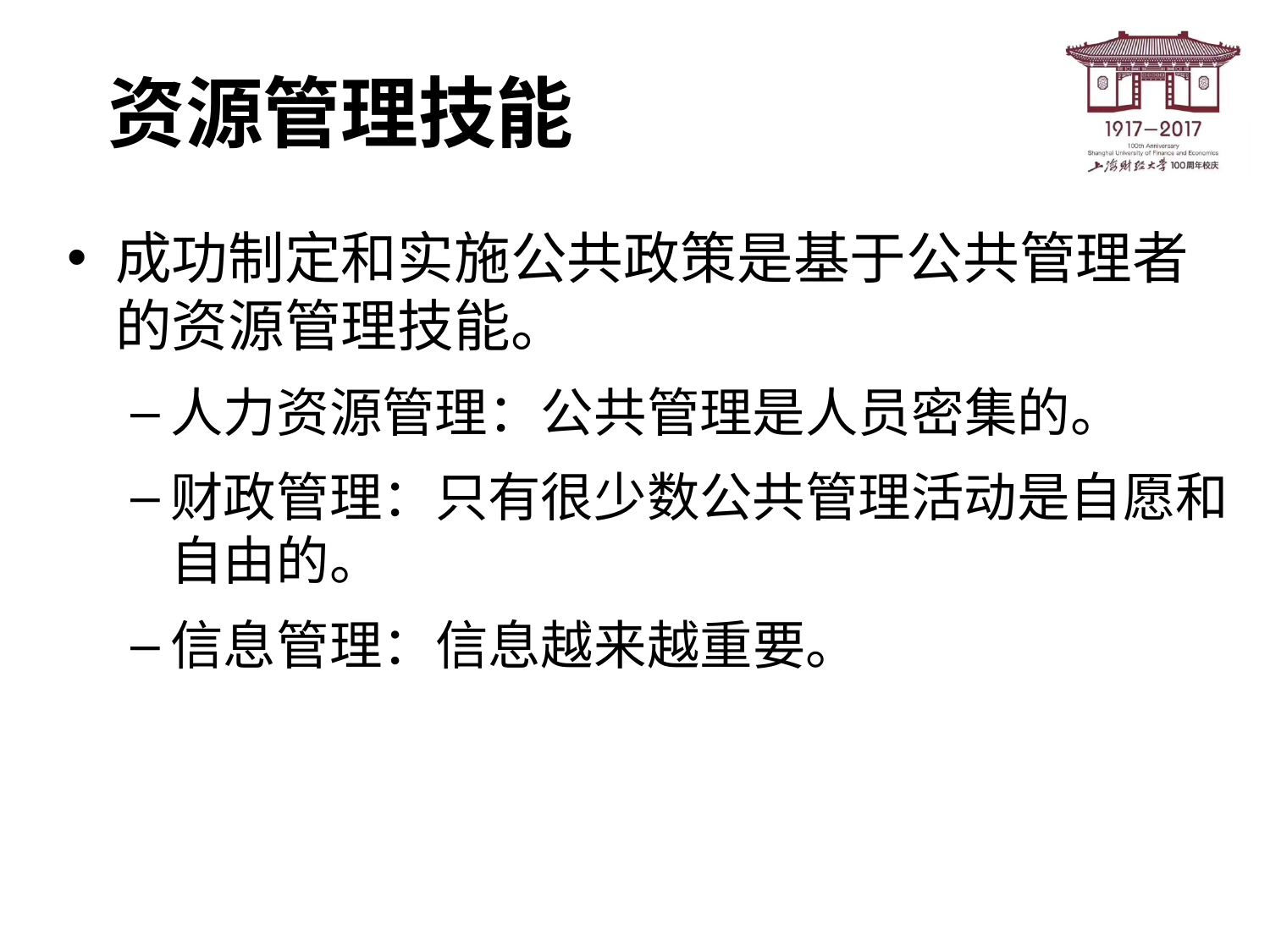

# 资源管理技能
成功制定和实施公共政策是基于公共管理者的资源管理技能。
人力资源管理：公共管理是人员密集的。
财政管理：只有很少数公共管理活动是自愿和自由的。
信息管理：信息越来越重要。